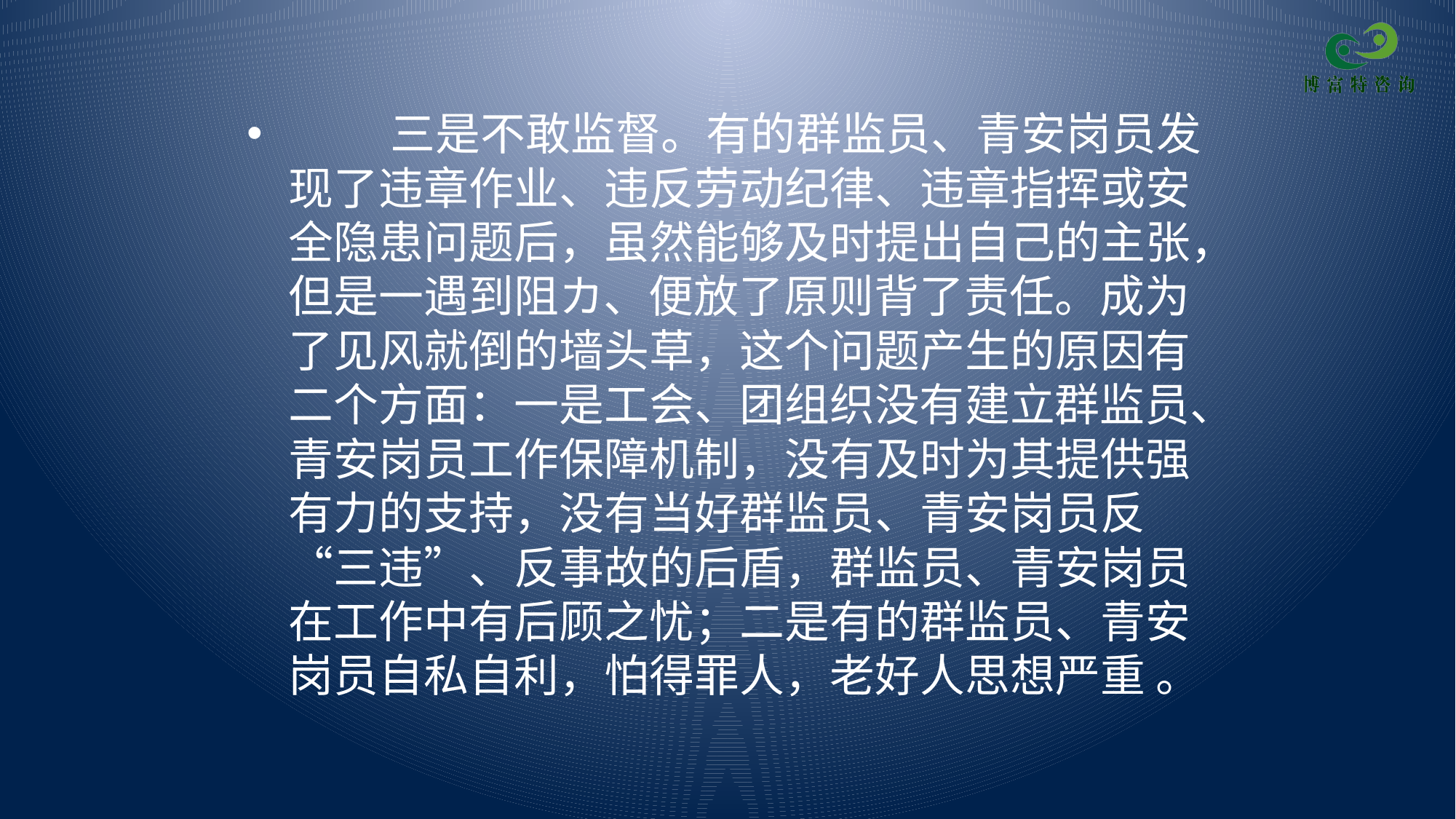

#
         三是不敢监督。有的群监员、青安岗员发现了违章作业、违反劳动纪律、违章指挥或安全隐患问题后，虽然能够及时提出自己的主张，但是一遇到阻カ、便放了原则背了责任。成为了见风就倒的墙头草，这个问题产生的原因有二个方面：一是工会、团组织没有建立群监员、青安岗员工作保障机制，没有及时为其提供强有力的支持，没有当好群监员、青安岗员反“三违”、反事故的后盾，群监员、青安岗员在工作中有后顾之忧；二是有的群监员、青安岗员自私自利，怕得罪人，老好人思想严重 。